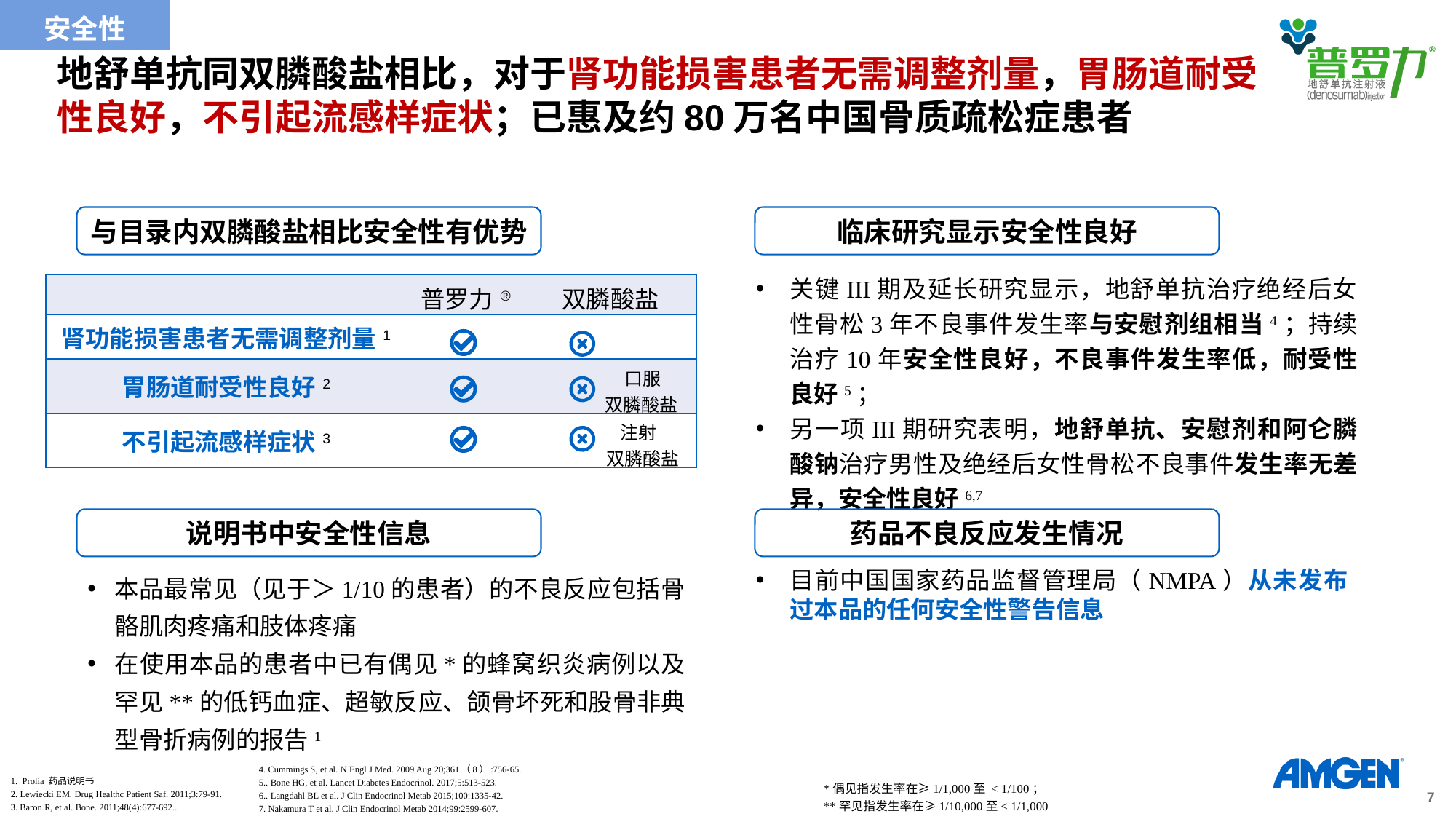

安全性
地舒单抗同双膦酸盐相比，对于肾功能损害患者无需调整剂量，胃肠道耐受性良好，不引起流感样症状；已惠及约80万名中国骨质疏松症患者
与目录内双膦酸盐相比安全性有优势
临床研究显示安全性良好
关键III期及延长研究显示，地舒单抗治疗绝经后女性骨松3年不良事件发生率与安慰剂组相当4；持续治疗10年安全性良好，不良事件发生率低，耐受性良好5；
另一项III期研究表明，地舒单抗、安慰剂和阿仑膦酸钠治疗男性及绝经后女性骨松不良事件发生率无差异，安全性良好6,7
|  | 普罗力® | 双膦酸盐 |
| --- | --- | --- |
| 肾功能损害患者无需调整剂量1 |  |  |
| 胃肠道耐受性良好2 |  | 口服 双膦酸盐 |
| 不引起流感样症状3 |  | 注射 双膦酸盐 |

说明书中安全性信息
药品不良反应发生情况
本品最常见（见于＞1/10的患者）的不良反应包括骨骼肌肉疼痛和肢体疼痛
在使用本品的患者中已有偶见*的蜂窝织炎病例以及罕见**的低钙血症、超敏反应、颌骨坏死和股骨非典型骨折病例的报告1
目前中国国家药品监督管理局（NMPA）从未发布过本品的任何安全性警告信息

4. Cummings S, et al. N Engl J Med. 2009 Aug 20;361（8）:756-65.
5.. Bone HG, et al. Lancet Diabetes Endocrinol. 2017;5:513-523.
6.. Langdahl BL et al. J Clin Endocrinol Metab 2015;100:1335-42.
7. Nakamura T et al. J Clin Endocrinol Metab 2014;99:2599-607.
1.  Prolia 药品说明书
2. Lewiecki EM. Drug Healthc Patient Saf. 2011;3:79-91.
3. Baron R, et al. Bone. 2011;48(4):677-692..
*偶见指发生率在≥1/1,000至 < 1/100；
**罕见指发生率在≥1/10,000至< 1/1,000